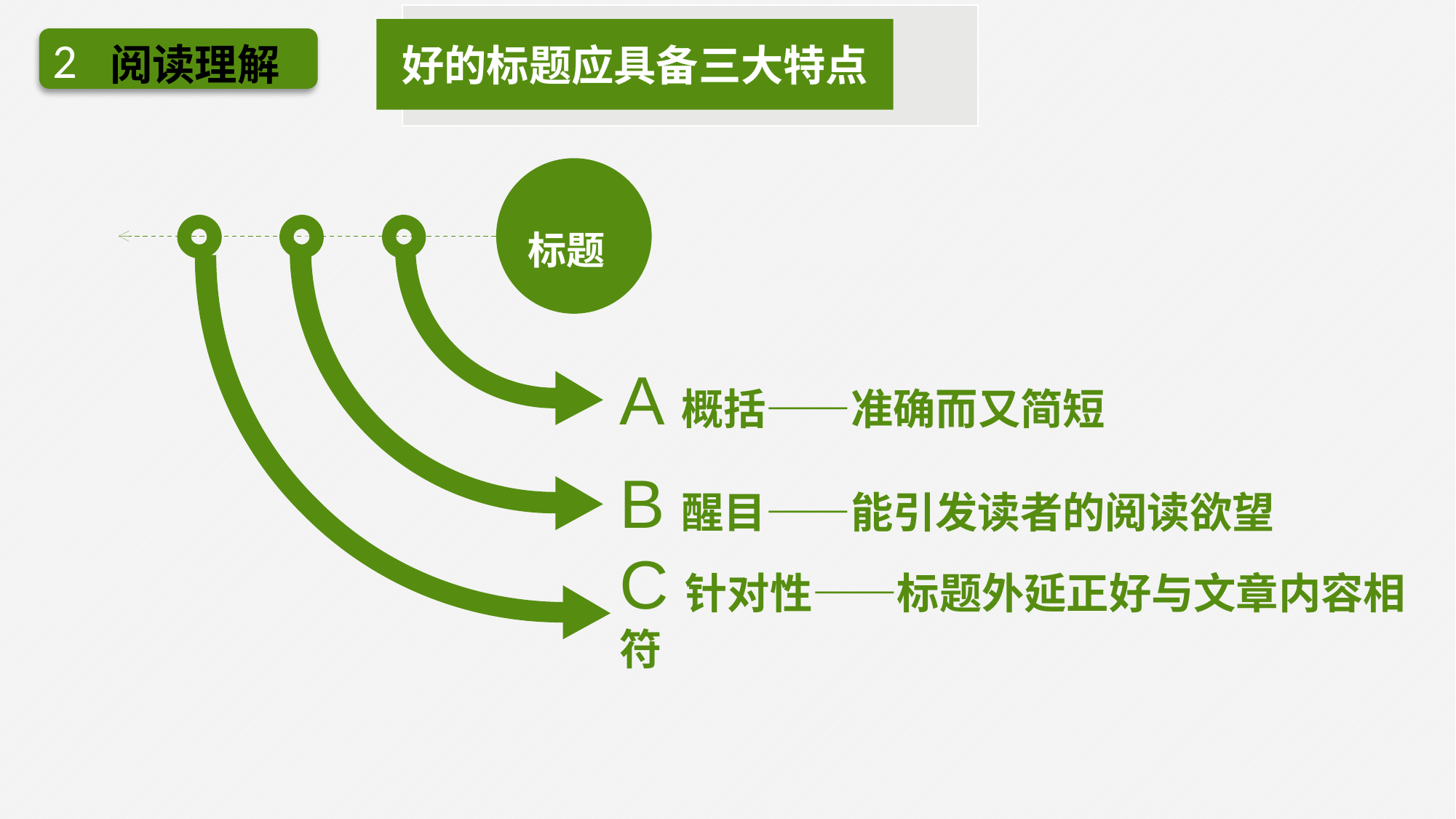

好的标题应具备三大特点
2
阅读理解
标题

A概括——准确而又简短
B醒目——能引发读者的阅读欲望
C针对性——标题外延正好与文章内容相符